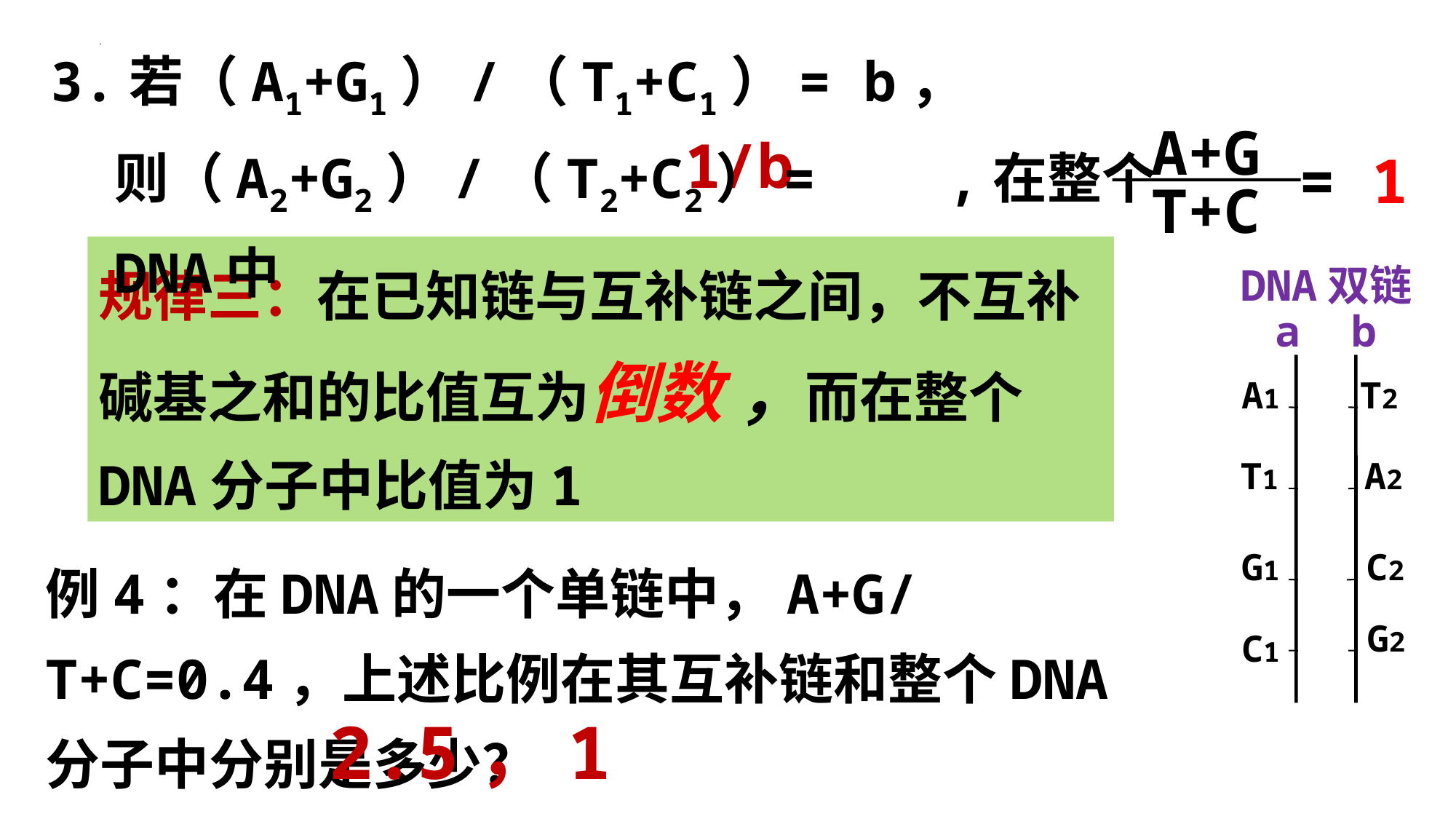

3.若（A1+G1）/（T1+C1）= b，
A+G
T+C

则（A2+G2）/（T2+C2）=    ,在整个DNA中
1/b
 = 1
规律三：在已知链与互补链之间，不互补碱基之和的比值互为倒数 ，而在整个DNA分子中比值为1
DNA双链
a  b

A1
T2

T1
A2

G1
C2

G2
C1

例4：在DNA的一个单链中，A+G/T+C=0.4，上述比例在其互补链和整个DNA分子中分别是多少？
2.5，1